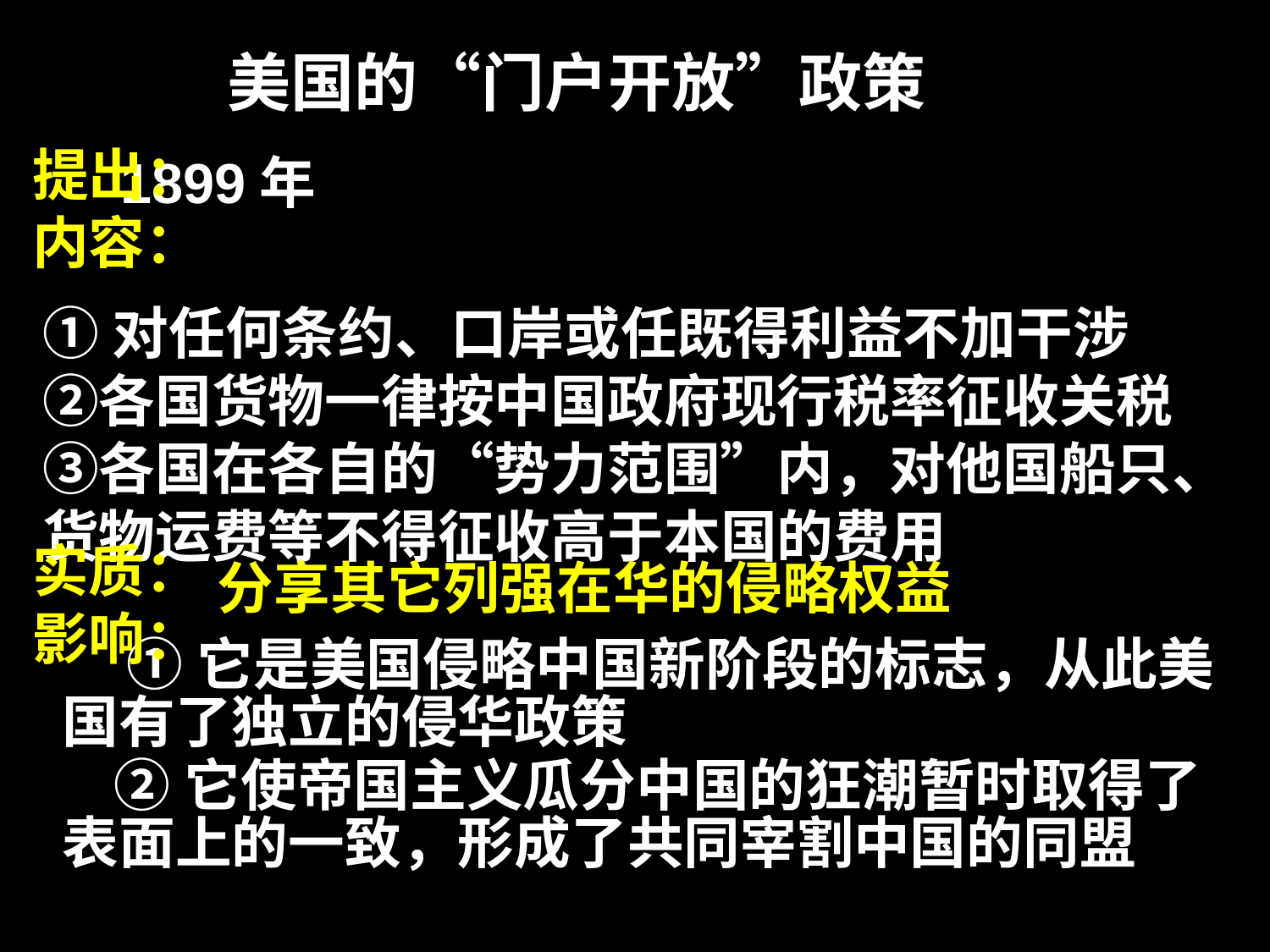

美国的“门户开放”政策
提出：
内容：

实质：
影响：
     1899年

①对任何条约、口岸或任既得利益不加干涉
②各国货物一律按中国政府现行税率征收关税
③各国在各自的“势力范围”内，对他国船只、货物运费等不得征收高于本国的费用
分享其它列强在华的侵略权益
     ①它是美国侵略中国新阶段的标志，从此美国有了独立的侵华政策
    ②它使帝国主义瓜分中国的狂潮暂时取得了表面上的一致，形成了共同宰割中国的同盟